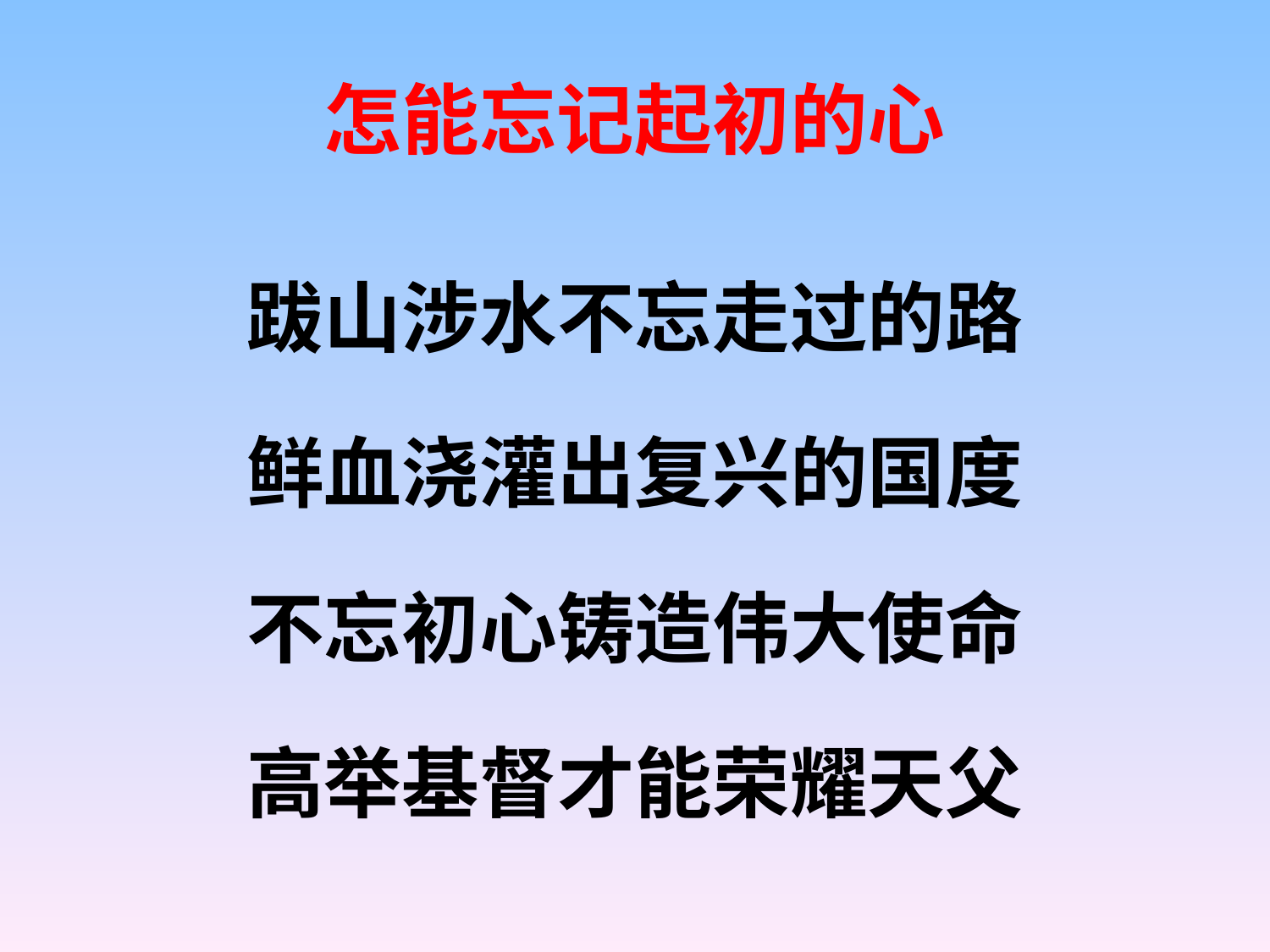

怎能忘记起初的心
跋山涉水不忘走过的路
鲜血浇灌出复兴的国度
不忘初心铸造伟大使命
高举基督才能荣耀天父